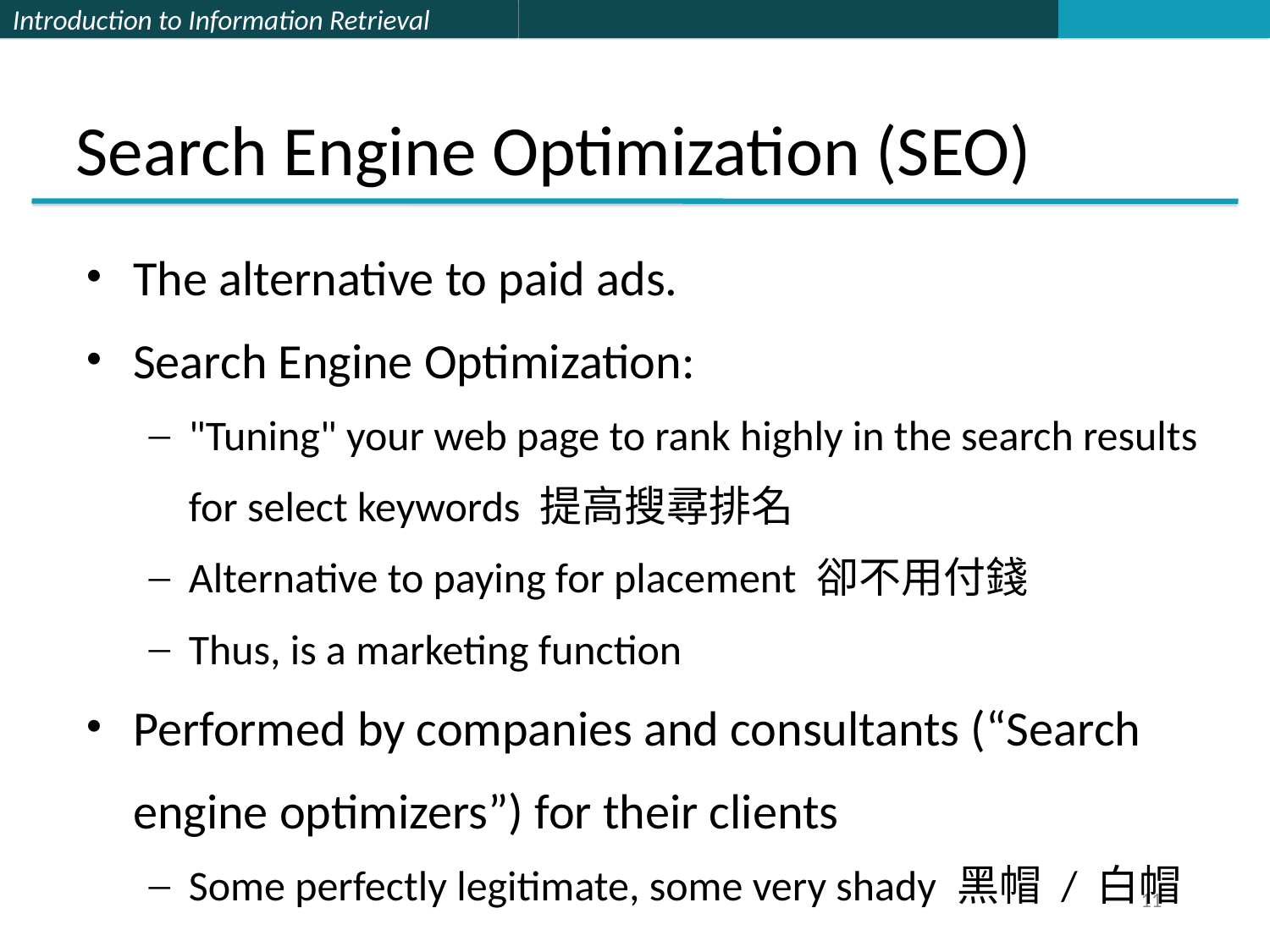

# Search Engine Optimization (SEO)
The alternative to paid ads.
Search Engine Optimization:
"Tuning" your web page to rank highly in the search results for select keywords 提高搜尋排名
Alternative to paying for placement 卻不用付錢
Thus, is a marketing function
Performed by companies and consultants (“Search engine optimizers”) for their clients
Some perfectly legitimate, some very shady 黑帽 / 白帽
11